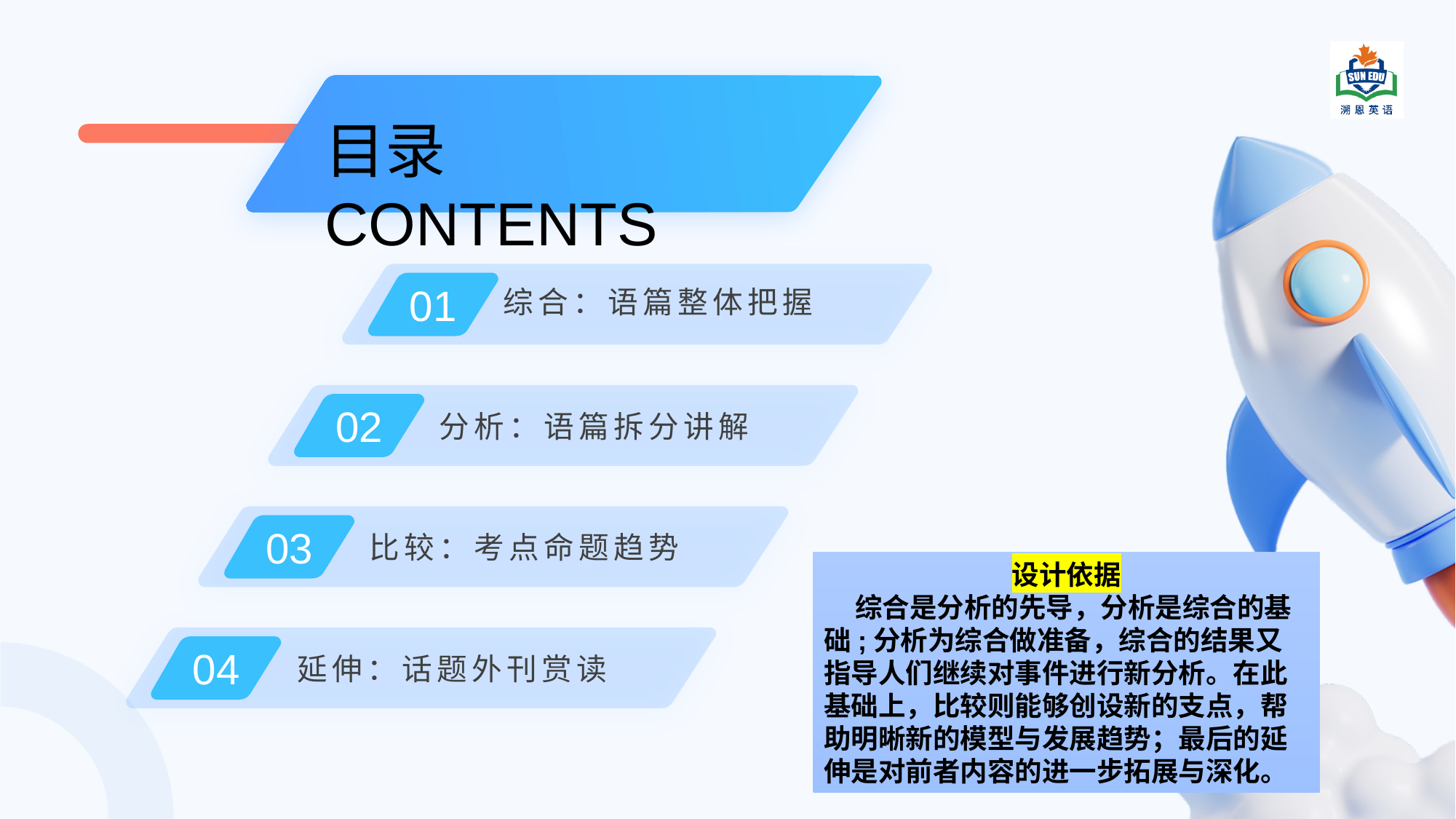

目录 CONTENTS

综合：语篇整体把握
01

02
分析：语篇拆分讲解

03
比较：考点命题趋势
设计依据
    综合是分析的先导，分析是综合的基础;分析为综合做准备，综合的结果又指导人们继续对事件进行新分析。在此基础上，比较则能够创设新的支点，帮助明晰新的模型与发展趋势；最后的延伸是对前者内容的进一步拓展与深化。

04
延伸：话题外刊赏读